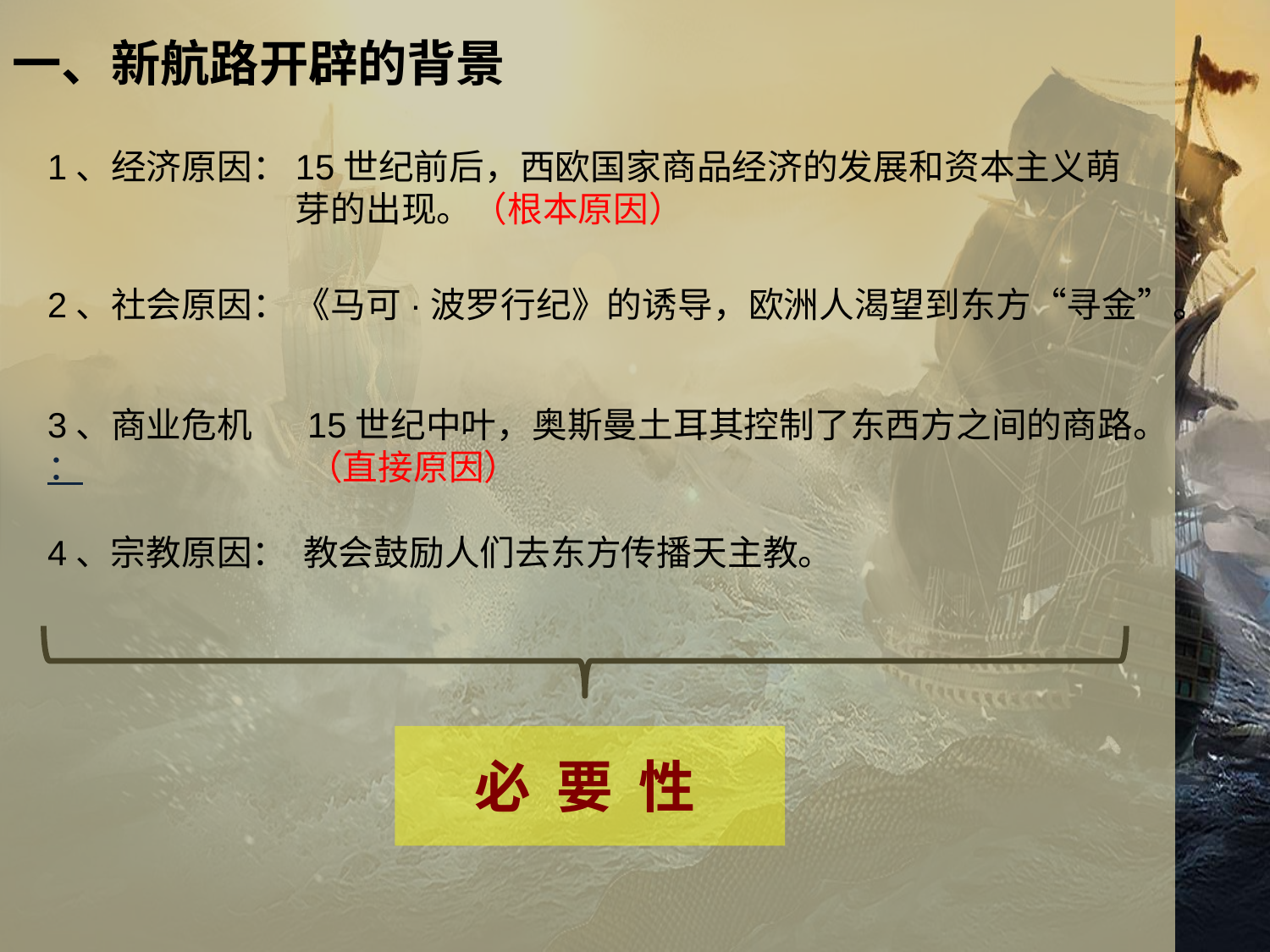

一、新航路开辟的背景

1、经济原因：
15世纪前后，西欧国家商品经济的发展和资本主义萌芽的出现。（根本原因）
2、社会原因：
《马可·波罗行纪》的诱导，欧洲人渴望到东方“寻金”。
3、商业危机：
15世纪中叶，奥斯曼土耳其控制了东西方之间的商路。（直接原因）
4、宗教原因：  教会鼓励人们去东方传播天主教。

必  要  性